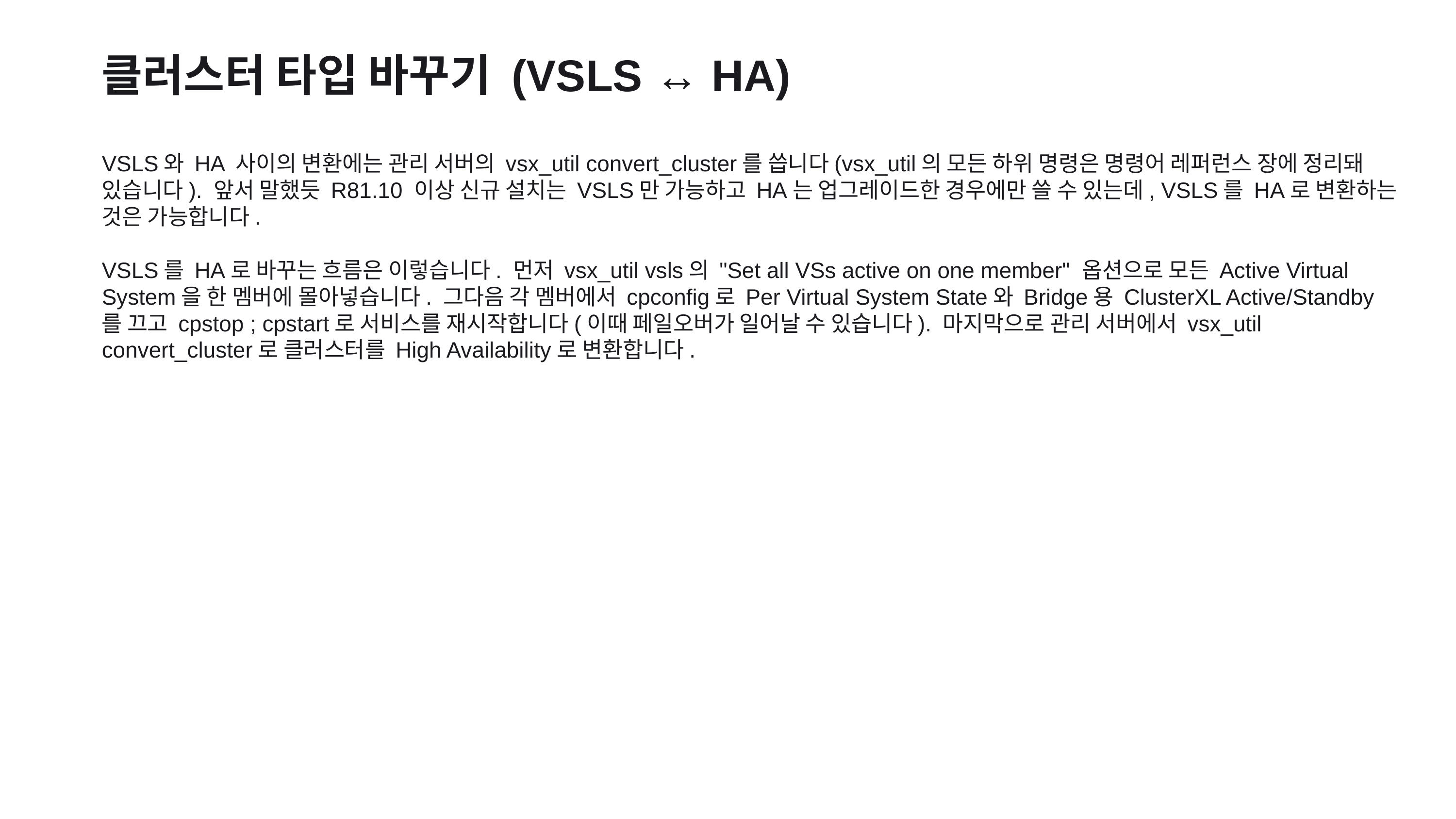

클러스터 타입 바꾸기 (VSLS ↔ HA)
VSLS와 HA 사이의 변환에는 관리 서버의 vsx_util convert_cluster를 씁니다(vsx_util의 모든 하위 명령은 명령어 레퍼런스 장에 정리돼 있습니다). 앞서 말했듯 R81.10 이상 신규 설치는 VSLS만 가능하고 HA는 업그레이드한 경우에만 쓸 수 있는데, VSLS를 HA로 변환하는 것은 가능합니다.

VSLS를 HA로 바꾸는 흐름은 이렇습니다. 먼저 vsx_util vsls의 "Set all VSs active on one member" 옵션으로 모든 Active Virtual System을 한 멤버에 몰아넣습니다. 그다음 각 멤버에서 cpconfig로 Per Virtual System State와 Bridge용 ClusterXL Active/Standby를 끄고 cpstop ; cpstart로 서비스를 재시작합니다(이때 페일오버가 일어날 수 있습니다). 마지막으로 관리 서버에서 vsx_util convert_cluster로 클러스터를 High Availability로 변환합니다.